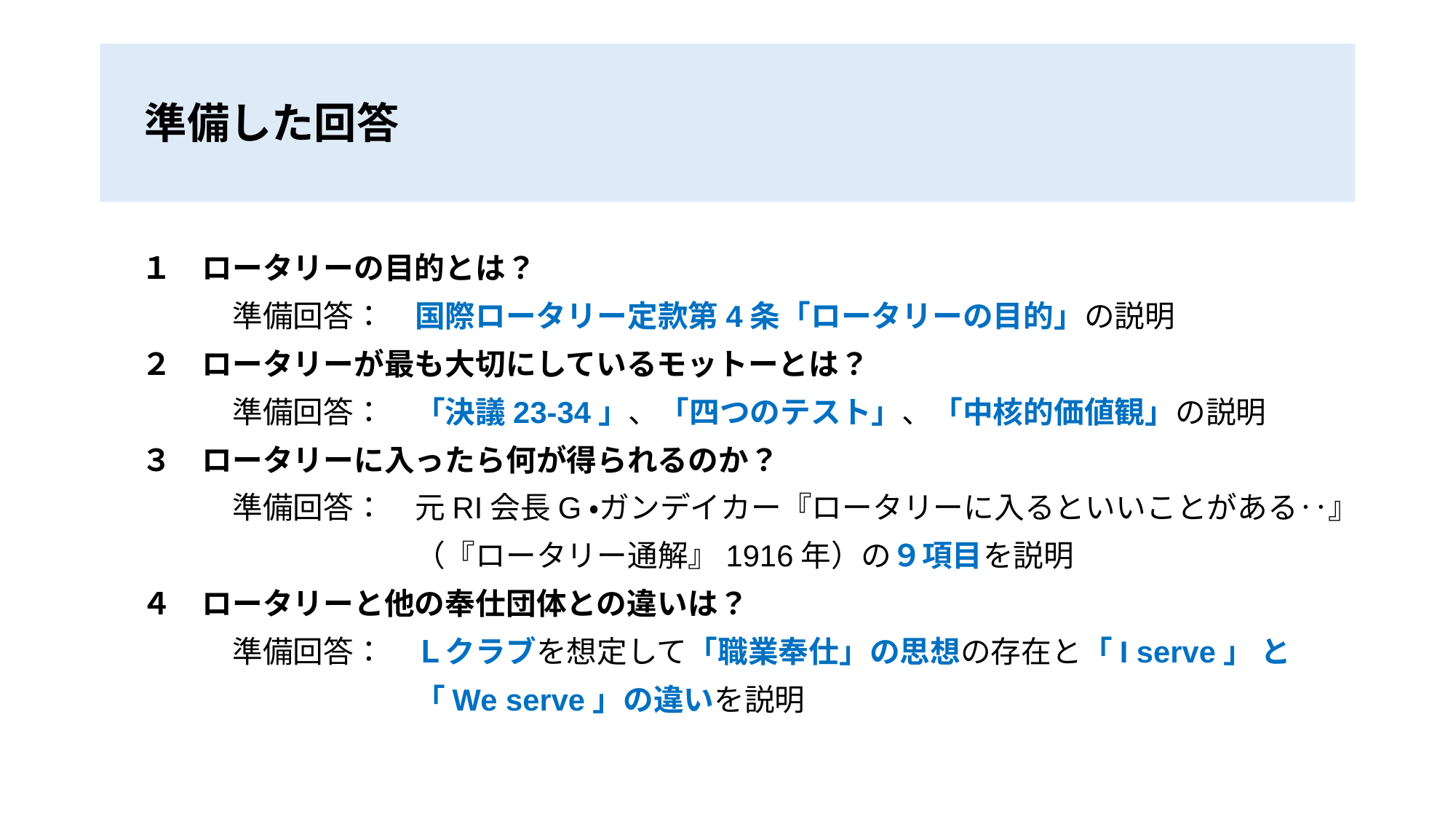

# 準備した回答
　１　ロータリーの目的とは？
　　　　準備回答：　国際ロータリー定款第4条「ロータリーの目的」の説明
　２　ロータリーが最も大切にしているモットーとは？
　　　　準備回答：　「決議23-34」、「四つのテスト」、「中核的価値観」の説明
　３　ロータリーに入ったら何が得られるのか？
　　　　準備回答：　元RI会長G・ガンデイカー『ロータリーに入るといいことがある‥』
　　　　　　　　　　（『ロータリー通解』1916年）の９項目を説明
　４　ロータリーと他の奉仕団体との違いは？
　　　　準備回答：　Ｌクラブを想定して「職業奉仕」の思想の存在と「I serve」 と
　　　　　　　　　　「We serve」の違いを説明